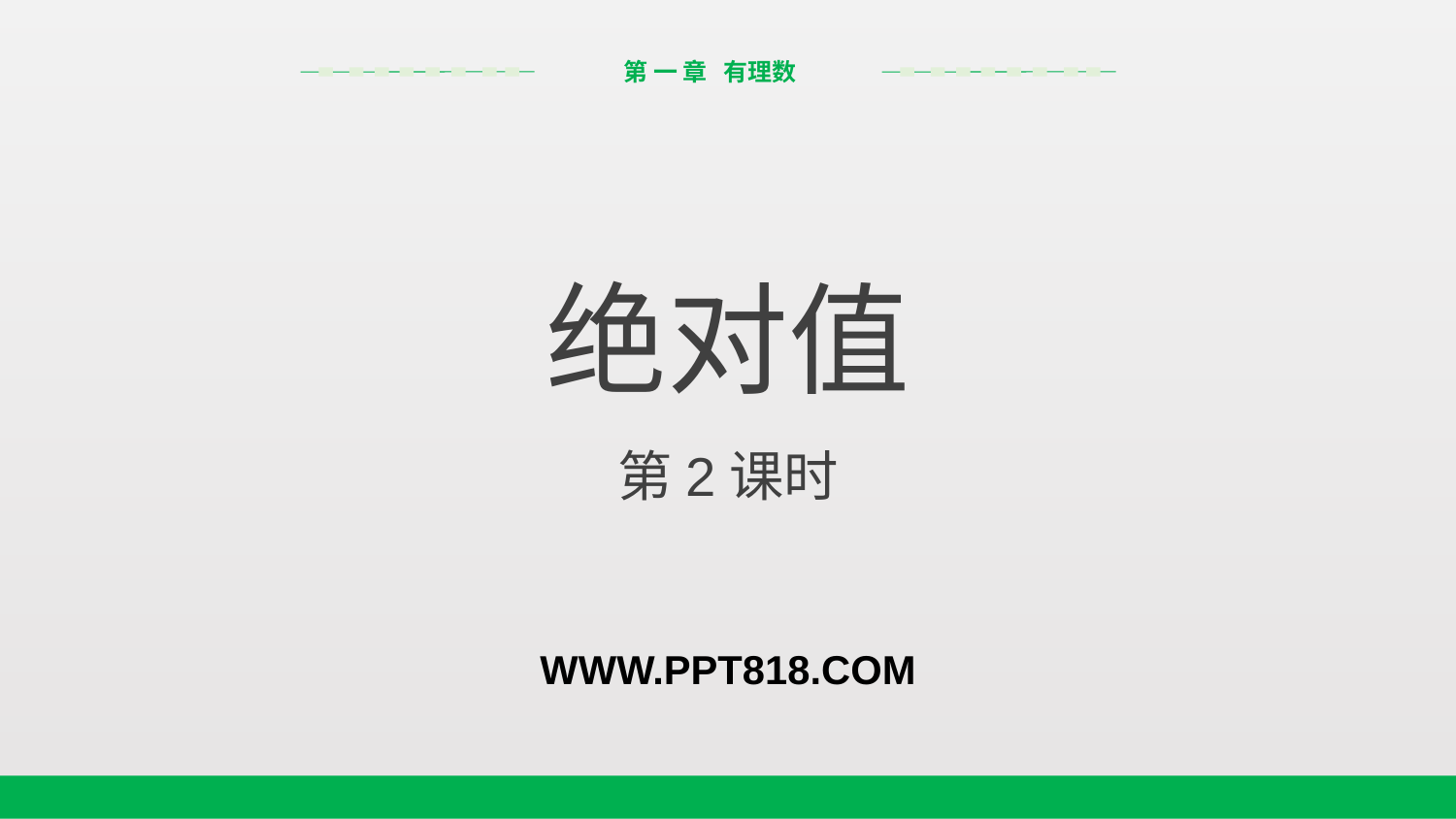

第 一 章   有理数

绝对值
第2课时
WWW.PPT818.COM